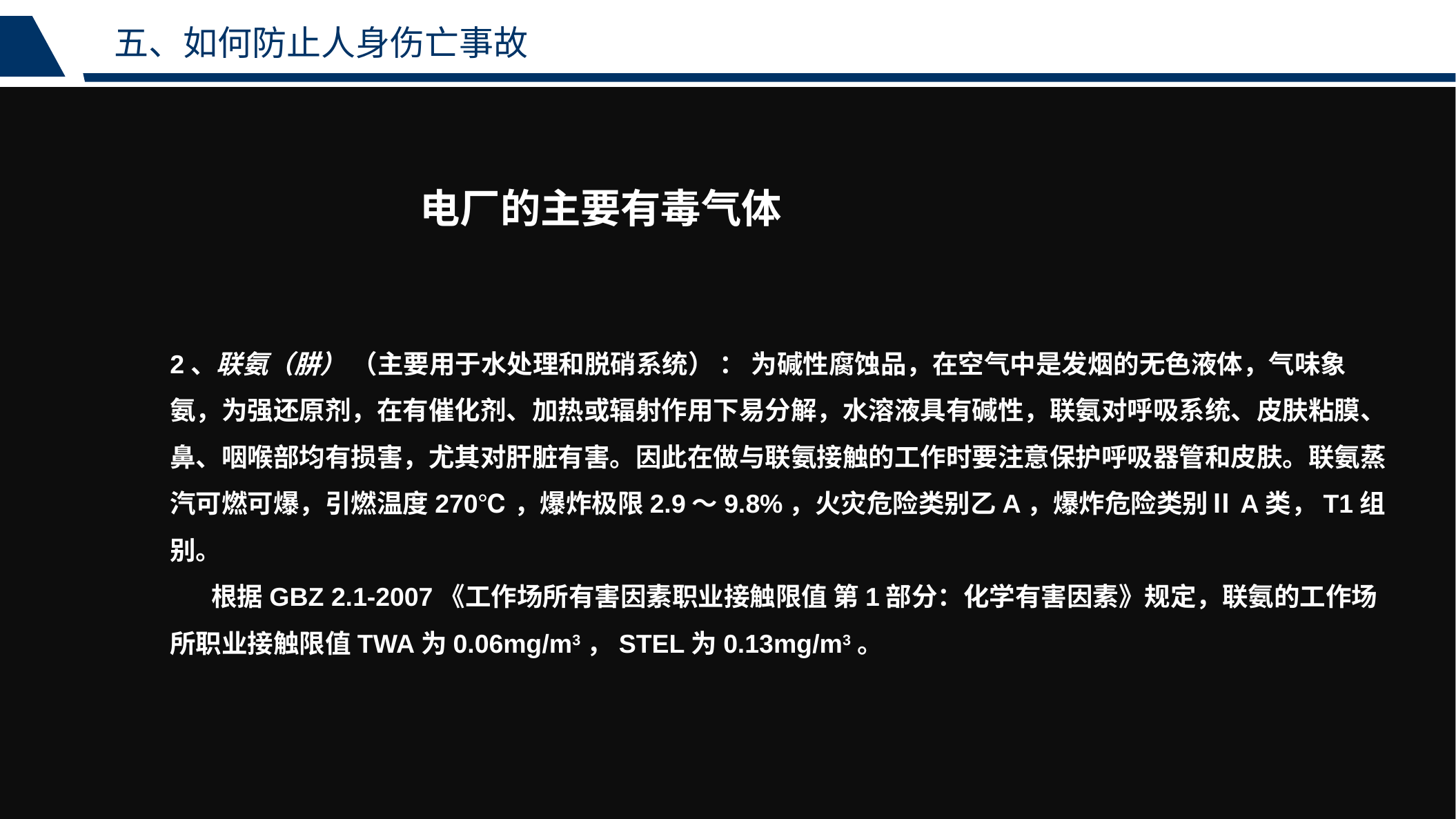

五、如何防止人身伤亡事故

电厂的主要有毒气体
2、联氨（肼） （主要用于水处理和脱硝系统） ： 为碱性腐蚀品，在空气中是发烟的无色液体，气味象氨，为强还原剂，在有催化剂、加热或辐射作用下易分解，水溶液具有碱性，联氨对呼吸系统、皮肤粘膜、鼻、咽喉部均有损害，尤其对肝脏有害。因此在做与联氨接触的工作时要注意保护呼吸器管和皮肤。联氨蒸汽可燃可爆，引燃温度270℃，爆炸极限2.9～9.8%，火灾危险类别乙A，爆炸危险类别ⅡA类，T1组别。
      根据GBZ 2.1-2007《工作场所有害因素职业接触限值 第1部分：化学有害因素》规定，联氨的工作场所职业接触限值TWA为0.06mg/m3，STEL为0.13mg/m3。